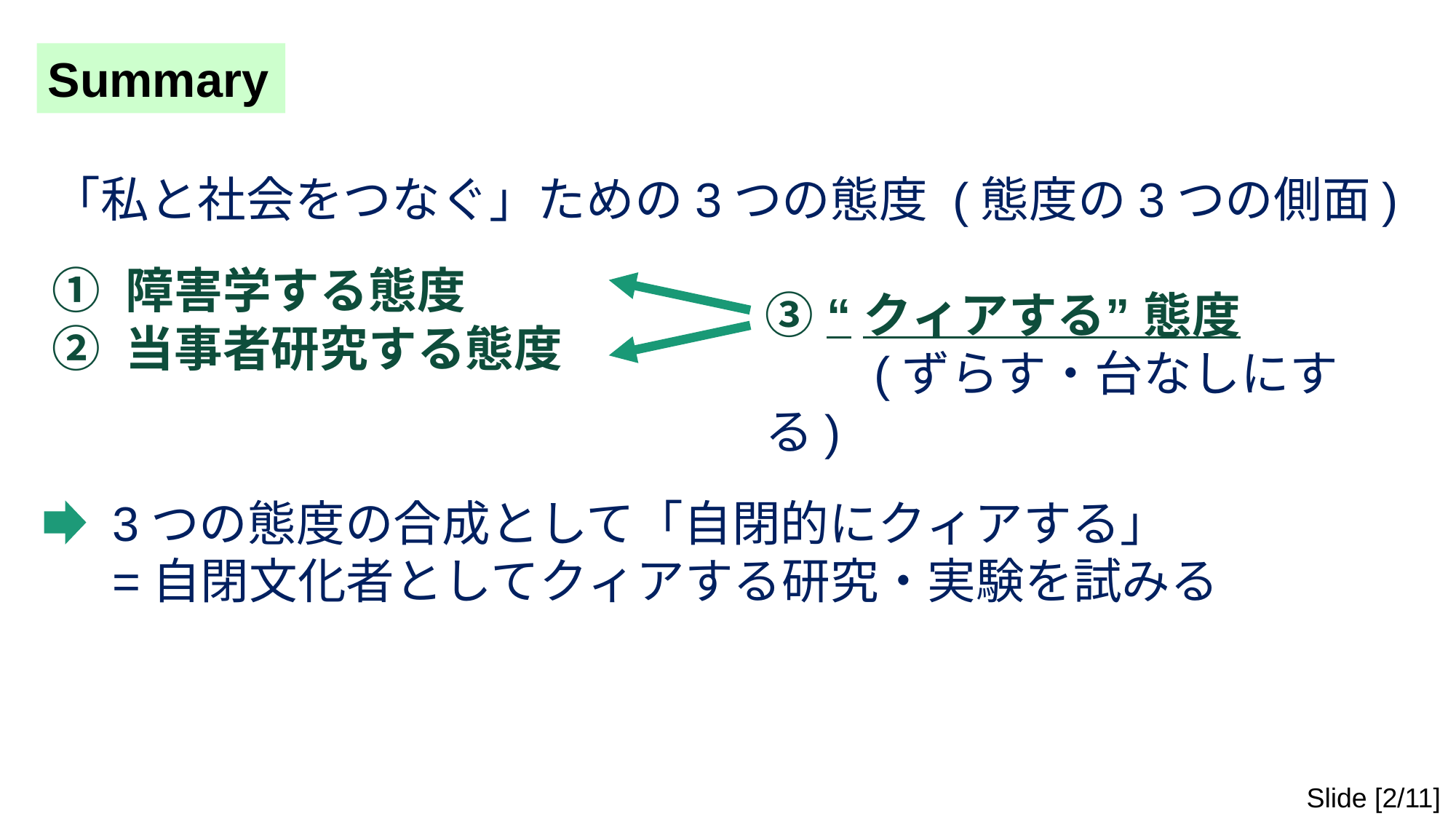

Summary
「私と社会をつなぐ」ための3つの態度 (態度の3つの側面)

① 障害学する態度
② 当事者研究する態度

　3つの態度の合成として「自閉的にクィアする」
　=自閉文化者としてクィアする研究・実験を試みる

③ “クィアする” 態度
	(ずらす・台なしにする)